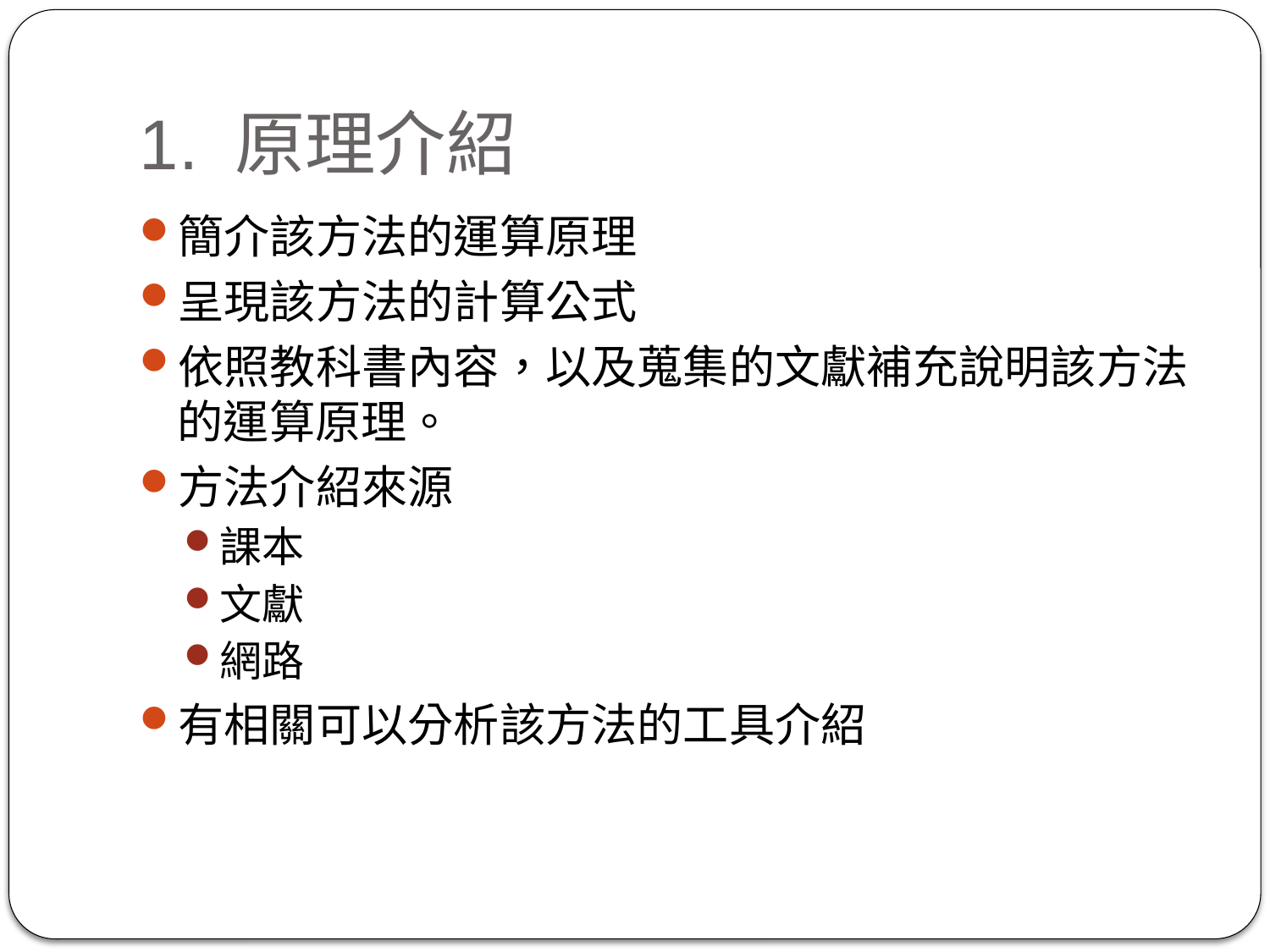

# 1. 原理介紹
簡介該方法的運算原理
呈現該方法的計算公式
依照教科書內容，以及蒐集的文獻補充說明該方法的運算原理。
方法介紹來源
課本
文獻
網路
有相關可以分析該方法的工具介紹